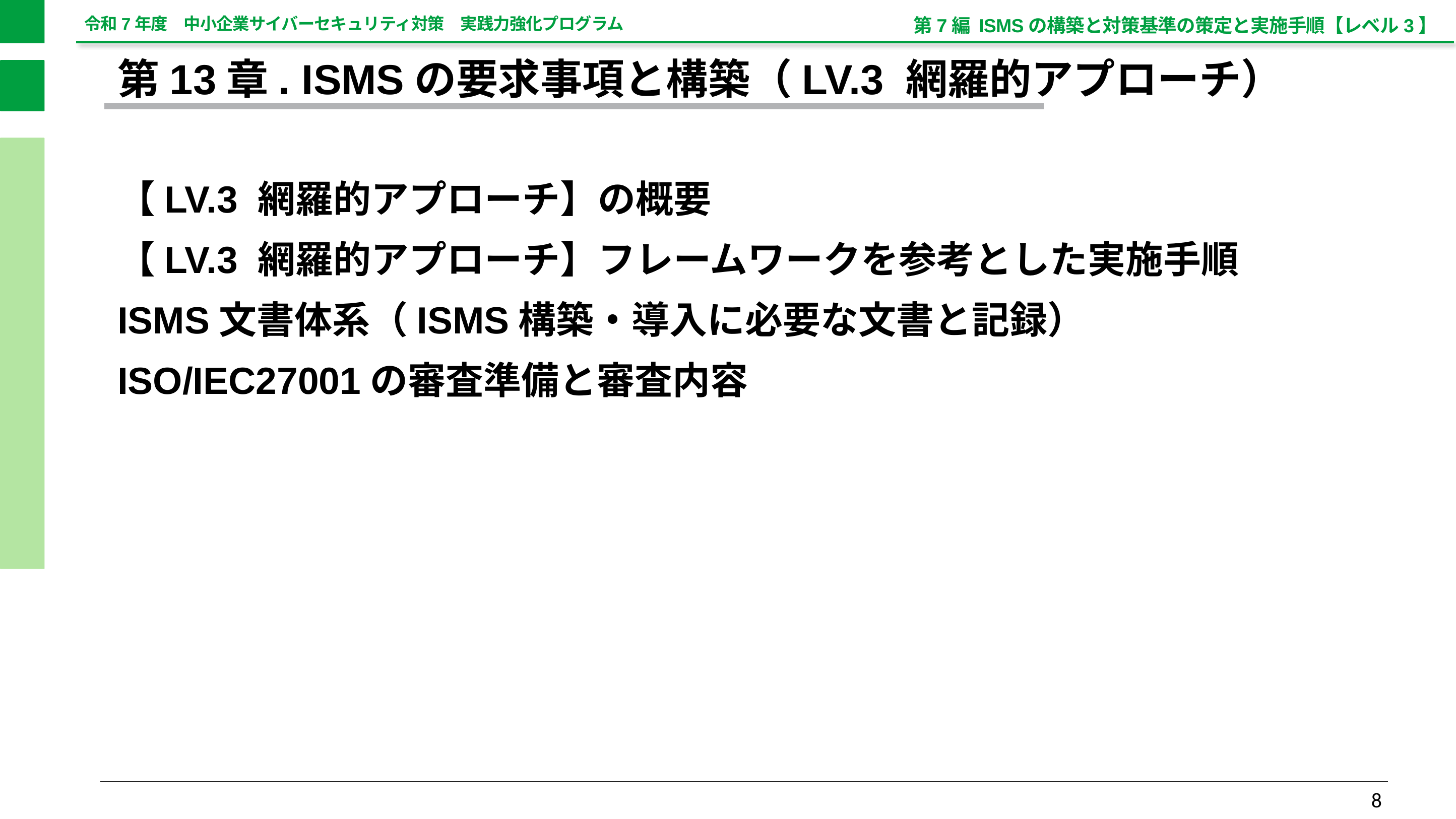

第7編 ISMSの構築と対策基準の策定と実施手順【レベル3】
第13章. ISMSの要求事項と構築（LV.3 網羅的アプローチ）
【LV.3 網羅的アプローチ】の概要
【LV.3 網羅的アプローチ】フレームワークを参考とした実施手順
ISMS文書体系（ISMS構築・導入に必要な文書と記録）
ISO/IEC27001の審査準備と審査内容